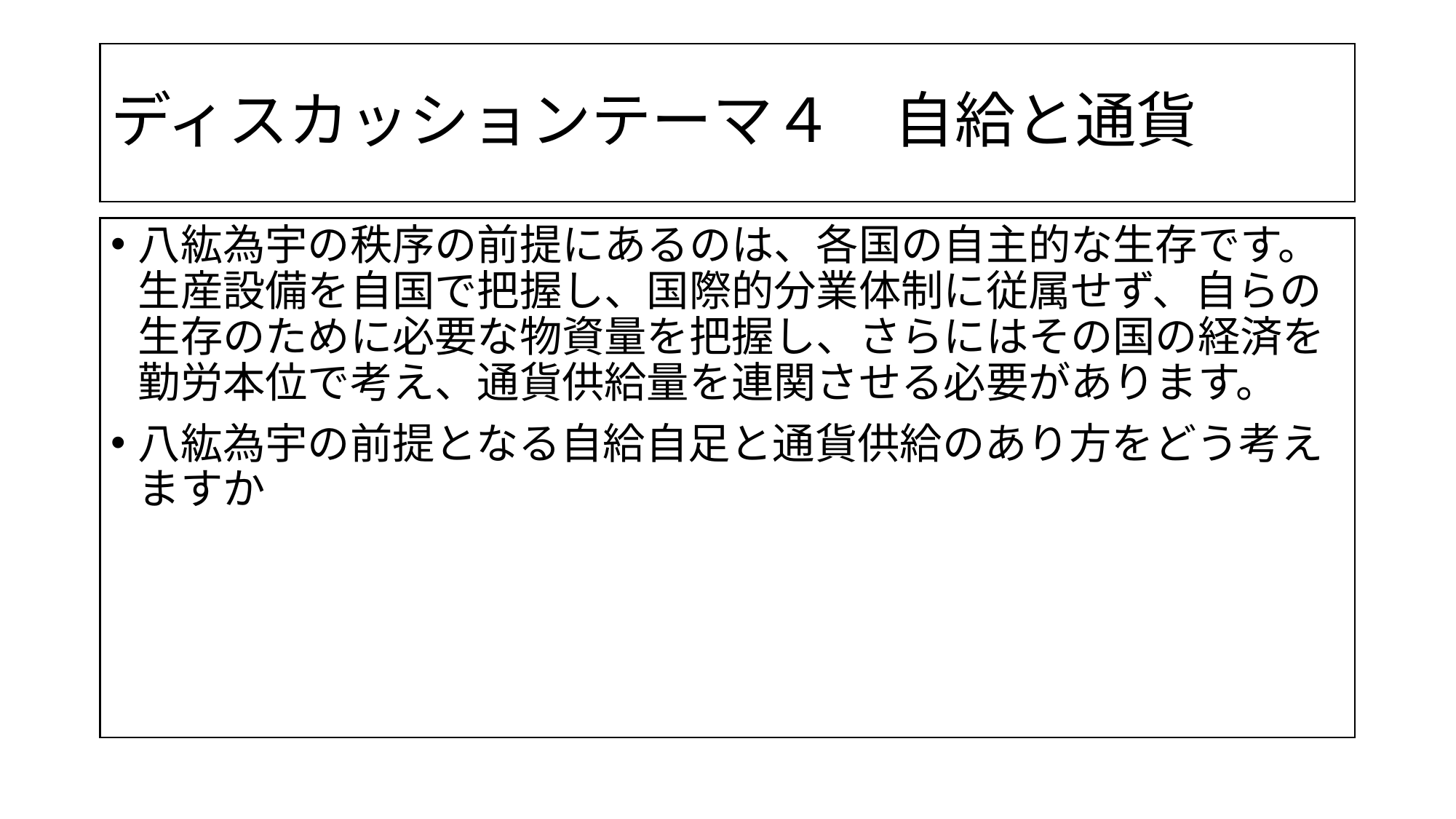

# ディスカッションテーマ４　自給と通貨
八紘為宇の秩序の前提にあるのは、各国の自主的な生存です。生産設備を自国で把握し、国際的分業体制に従属せず、自らの生存のために必要な物資量を把握し、さらにはその国の経済を勤労本位で考え、通貨供給量を連関させる必要があります。
八紘為宇の前提となる自給自足と通貨供給のあり方をどう考えますか